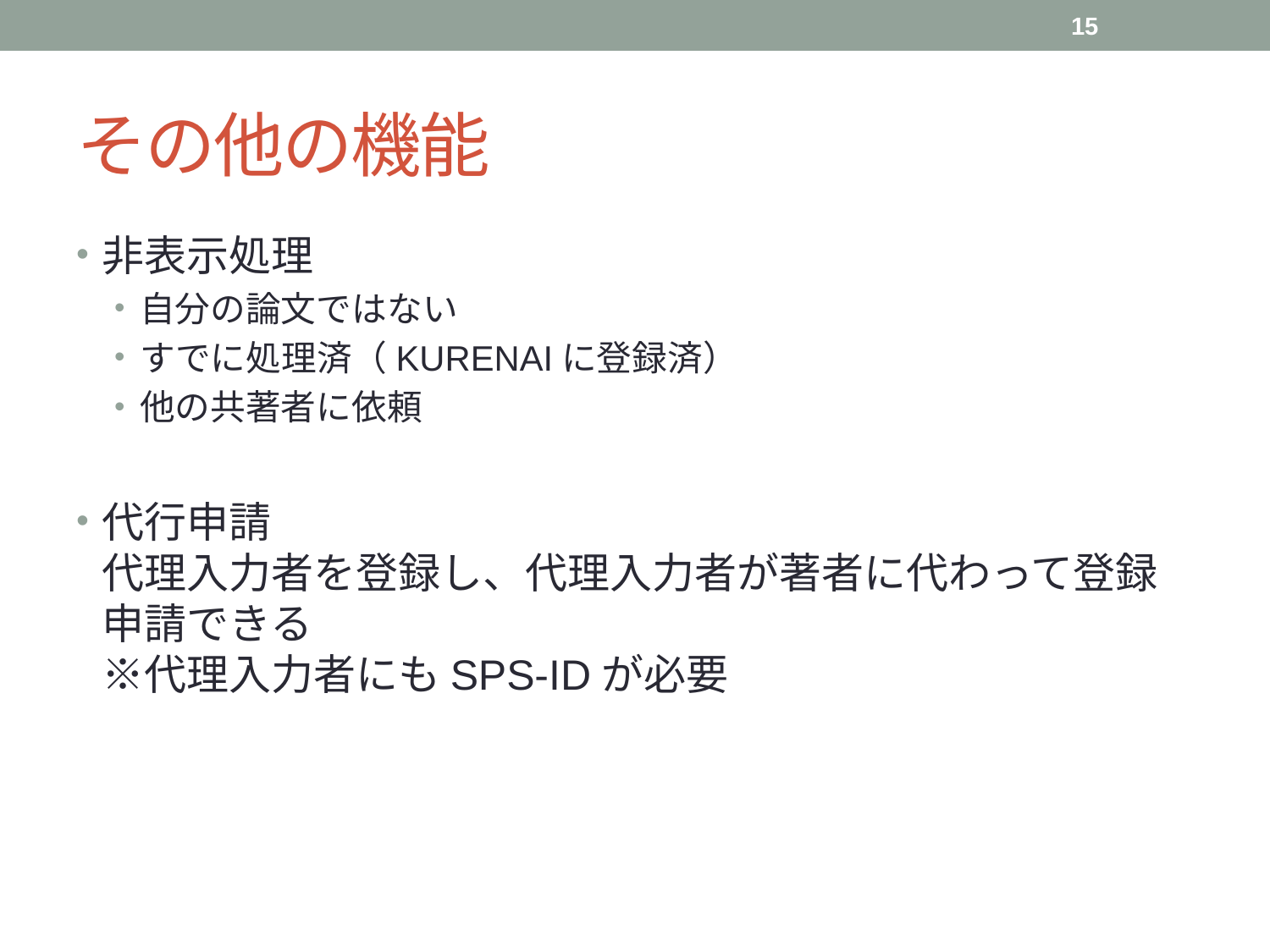

15
# その他の機能
非表示処理
自分の論文ではない
すでに処理済（KURENAIに登録済）
他の共著者に依頼

代行申請
代理入力者を登録し、代理入力者が著者に代わって登録申請できる
※代理入力者にもSPS-IDが必要